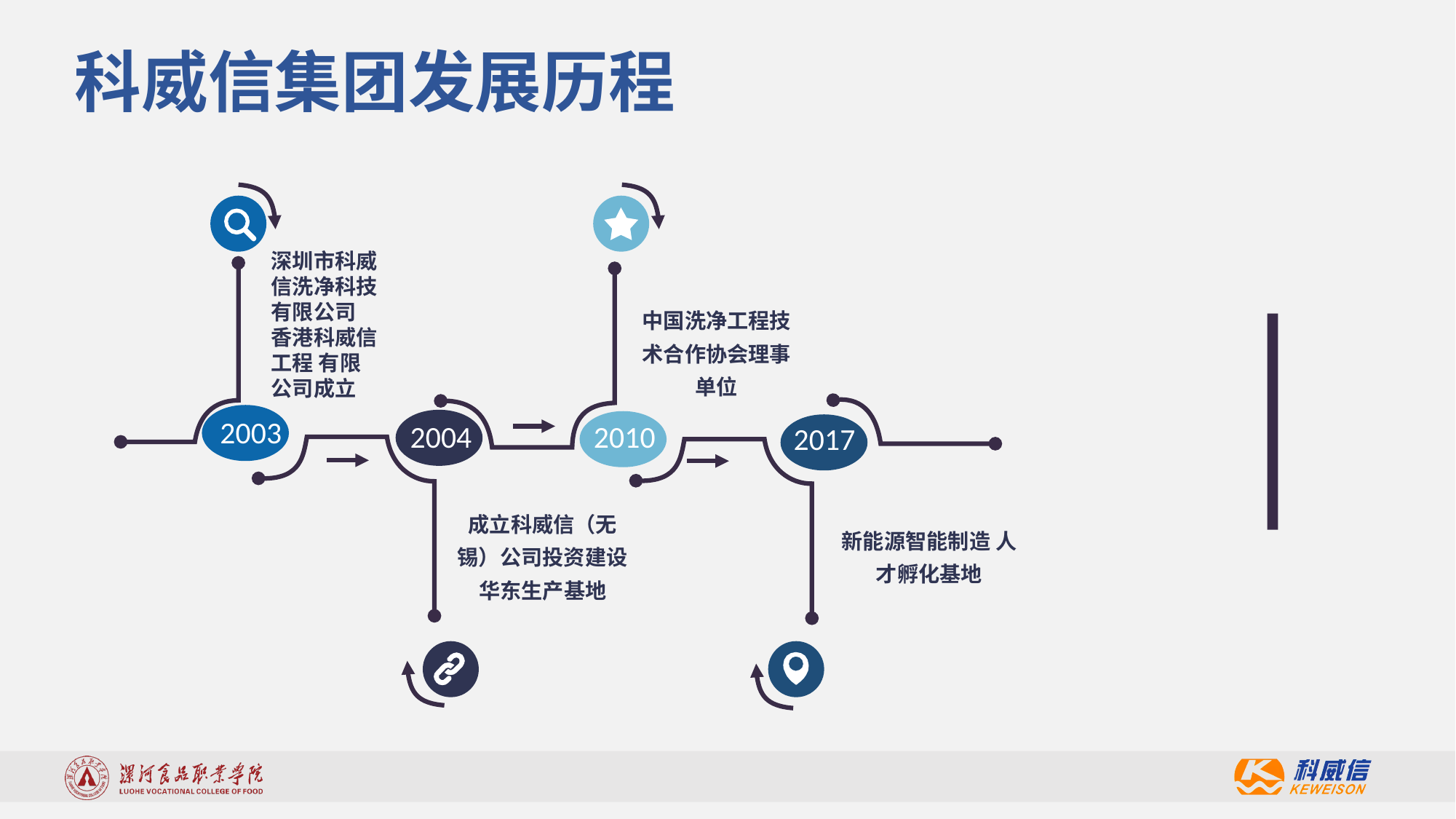

科威信集团发展历程

深圳市科威信洗净科技有限公司 香港科威信工程 有限公司成立

中国洗净工程技术合作协会理事单位

2003

2004
2010

2017

成立科威信（无锡）公司投资建设华东生产基地
新能源智能制造 人才孵化基地